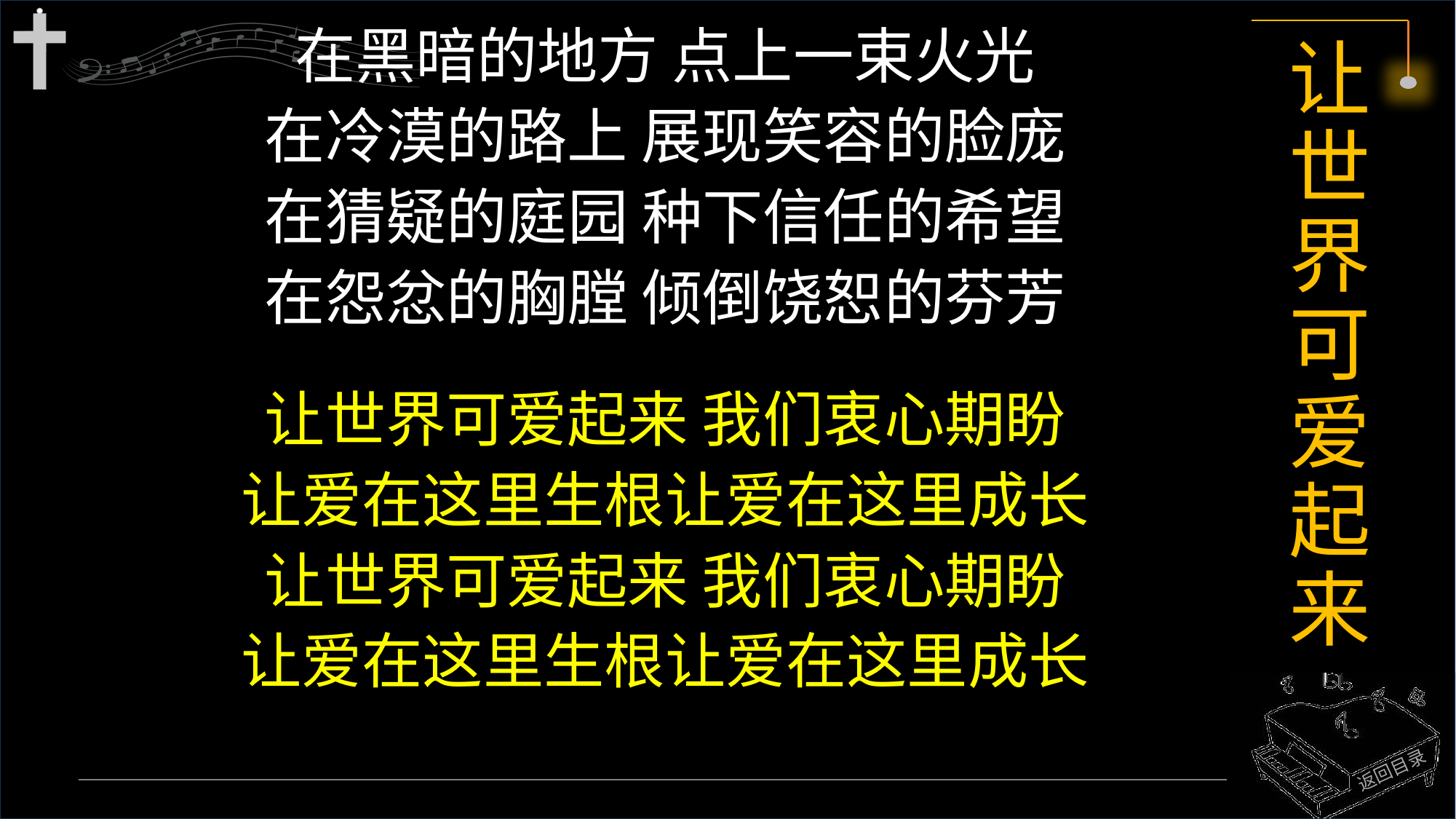

在黑暗的地方 点上一束火光
在冷漠的路上 展现笑容的脸庞
在猜疑的庭园 种下信任的希望
在怨忿的胸膛 倾倒饶恕的芬芳

让世界可爱起来 我们衷心期盼
让爱在这里生根让爱在这里成长
让世界可爱起来 我们衷心期盼
让爱在这里生根让爱在这里成长
# 让世界可爱起来